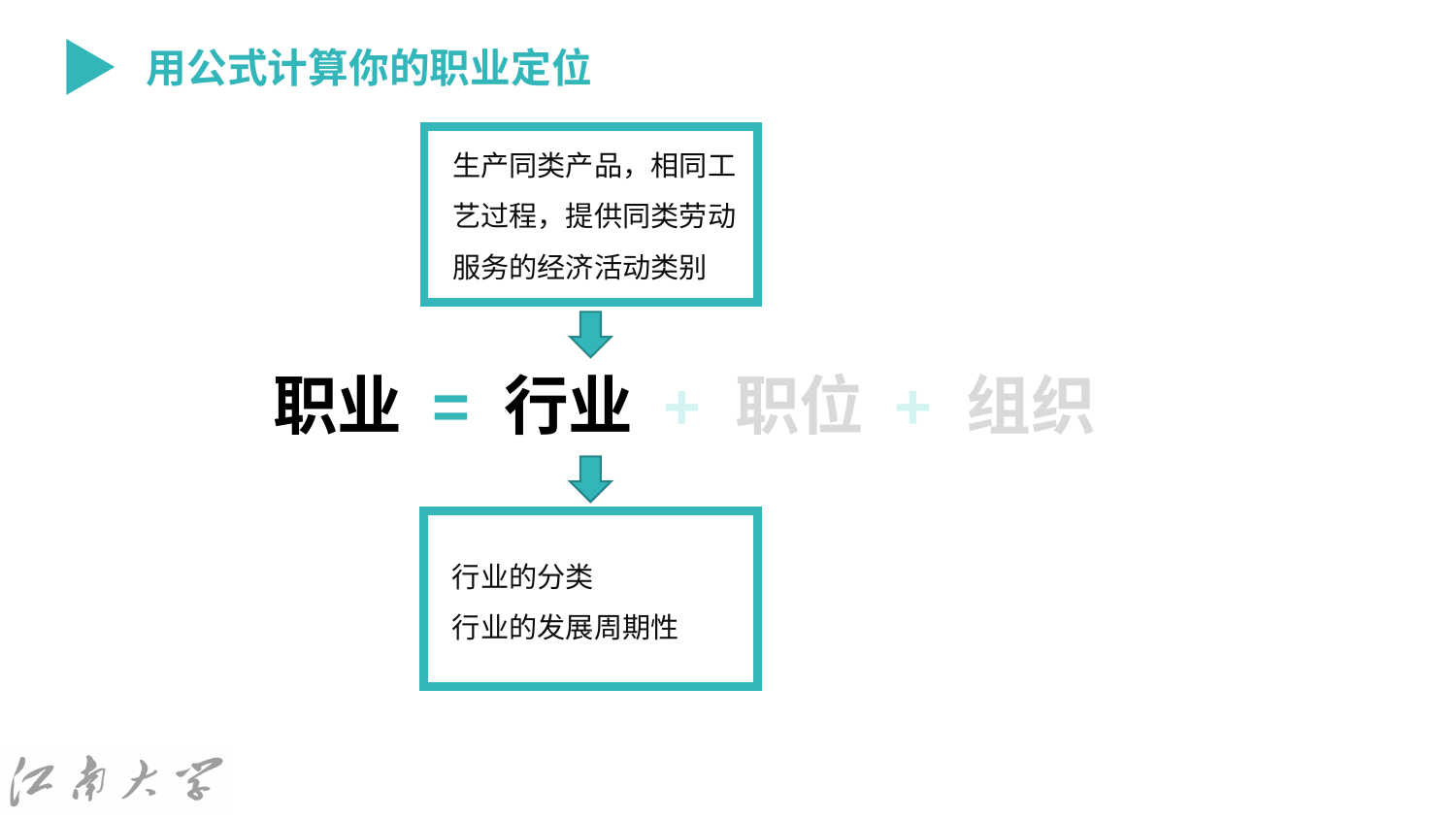

用公式计算你的职业定位

生产同类产品，相同工艺过程，提供同类劳动服务的经济活动类别

职业 = 行业 + 职位 + 组织

行业的分类
行业的发展周期性